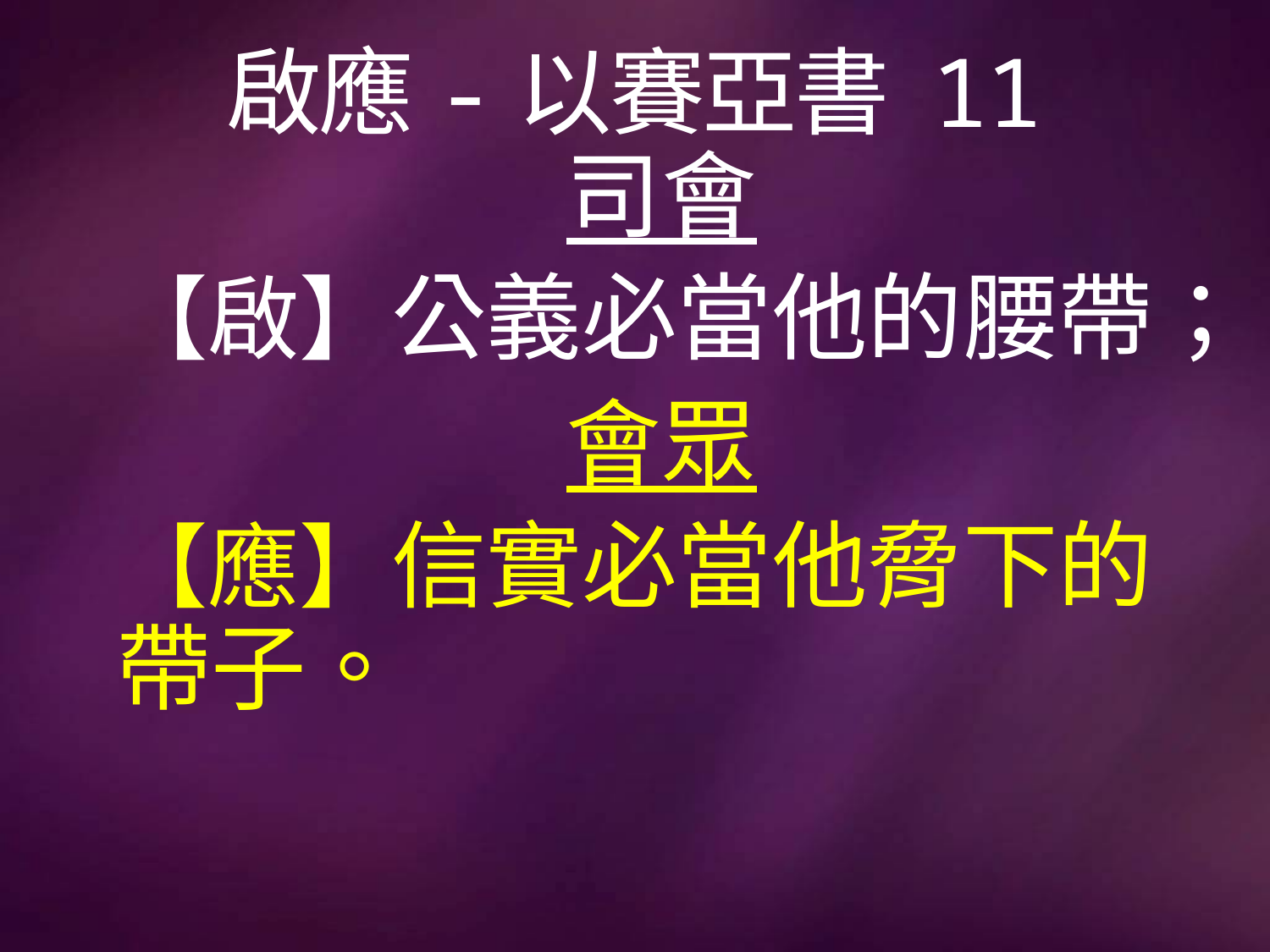

# 啟應-以賽亞書 11
司會
【啟】公義必當他的腰帶；

會眾
【應】信實必當他脅下的帶子。